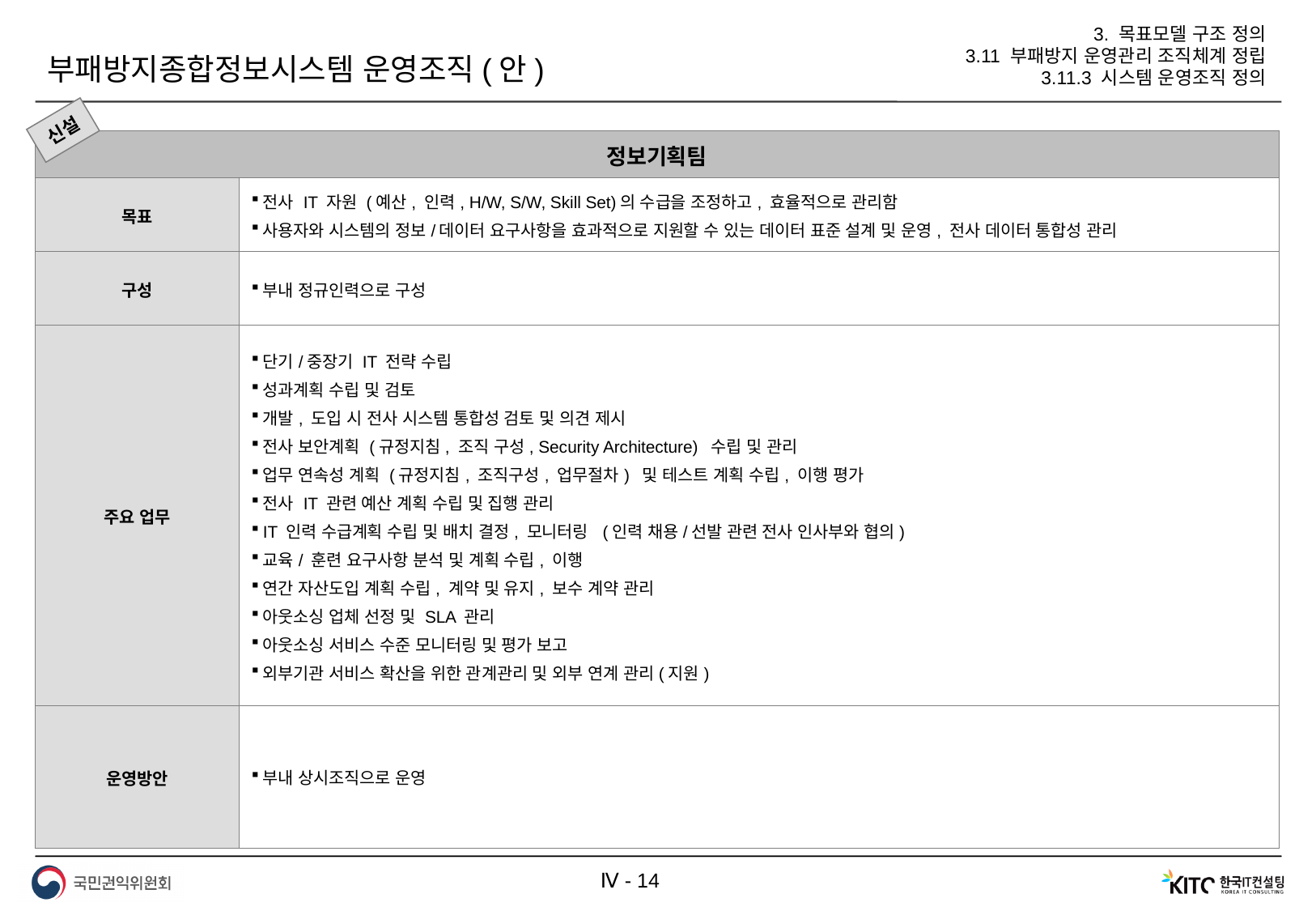

3. 목표모델 구조 정의
3.11 부패방지 운영관리 조직체계 정립
3.11.3 시스템 운영조직 정의
부패방지종합정보시스템 운영조직(안)
신설
| 정보기획팀 |  |
| --- | --- |
| 목표 | 전사 IT 자원 (예산, 인력, H/W, S/W, Skill Set)의 수급을 조정하고, 효율적으로 관리함 사용자와 시스템의 정보/데이터 요구사항을 효과적으로 지원할 수 있는 데이터 표준 설계 및 운영, 전사 데이터 통합성 관리 |
| 구성 | 부내 정규인력으로 구성 |
| 주요 업무 | 단기/중장기 IT 전략 수립 성과계획 수립 및 검토 개발, 도입 시 전사 시스템 통합성 검토 및 의견 제시 전사 보안계획 (규정지침, 조직 구성, Security Architecture) 수립 및 관리 업무 연속성 계획 (규정지침, 조직구성, 업무절차) 및 테스트 계획 수립, 이행 평가 전사 IT 관련 예산 계획 수립 및 집행 관리 IT 인력 수급계획 수립 및 배치 결정, 모니터링 (인력 채용/선발 관련 전사 인사부와 협의) 교육/ 훈련 요구사항 분석 및 계획 수립, 이행 연간 자산도입 계획 수립, 계약 및 유지, 보수 계약 관리 아웃소싱 업체 선정 및 SLA 관리 아웃소싱 서비스 수준 모니터링 및 평가 보고 외부기관 서비스 확산을 위한 관계관리 및 외부 연계 관리(지원) |
| 운영방안 | 부내 상시조직으로 운영 |